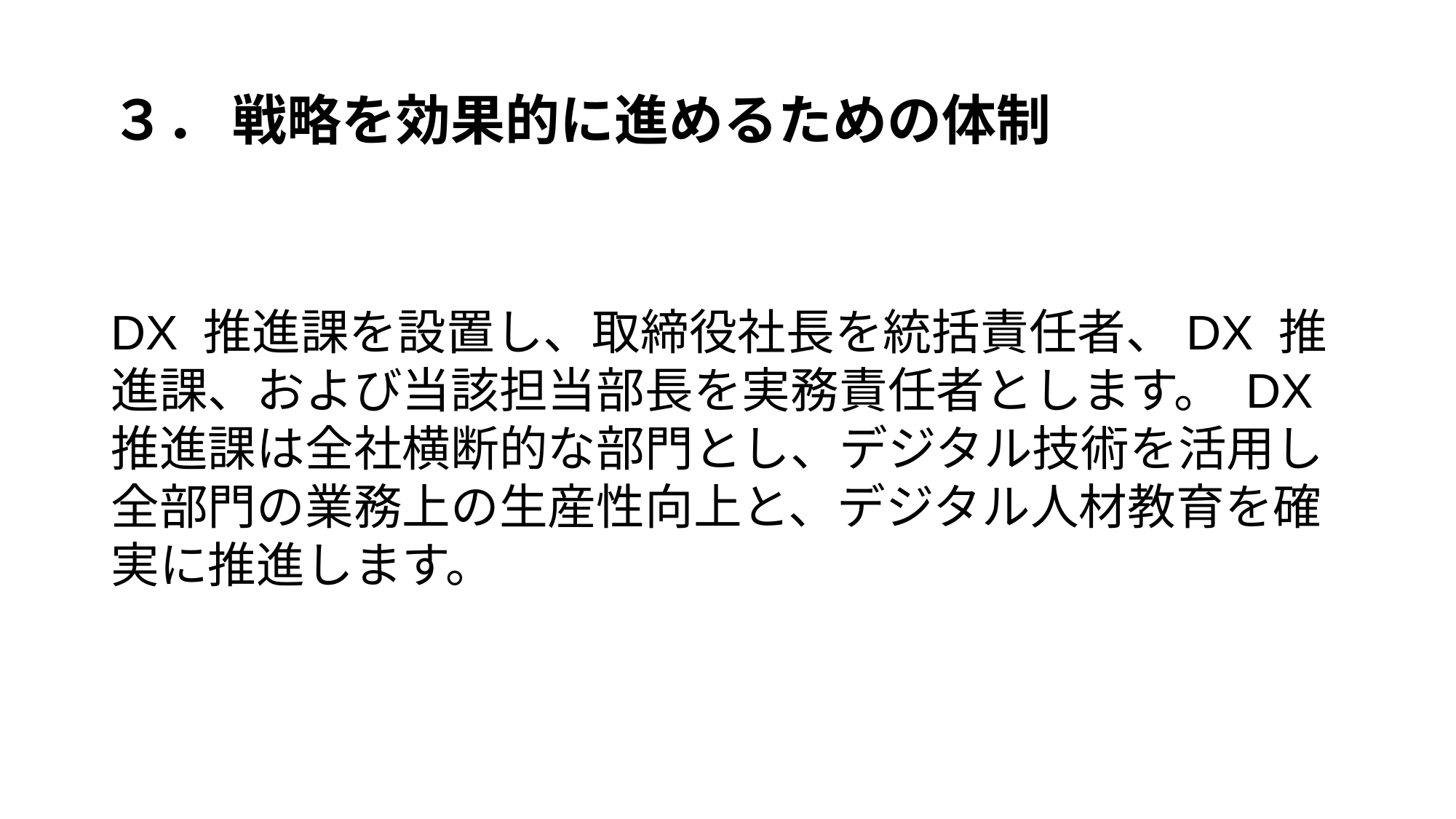

# ３． 戦略を効果的に進めるための体制
DX 推進課を設置し、取締役社長を統括責任者、DX 推進課、および当該担当部長を実務責任者とします。 DX推進課は全社横断的な部門とし、デジタル技術を活用し全部門の業務上の生産性向上と、デジタル人材教育を確実に推進します。